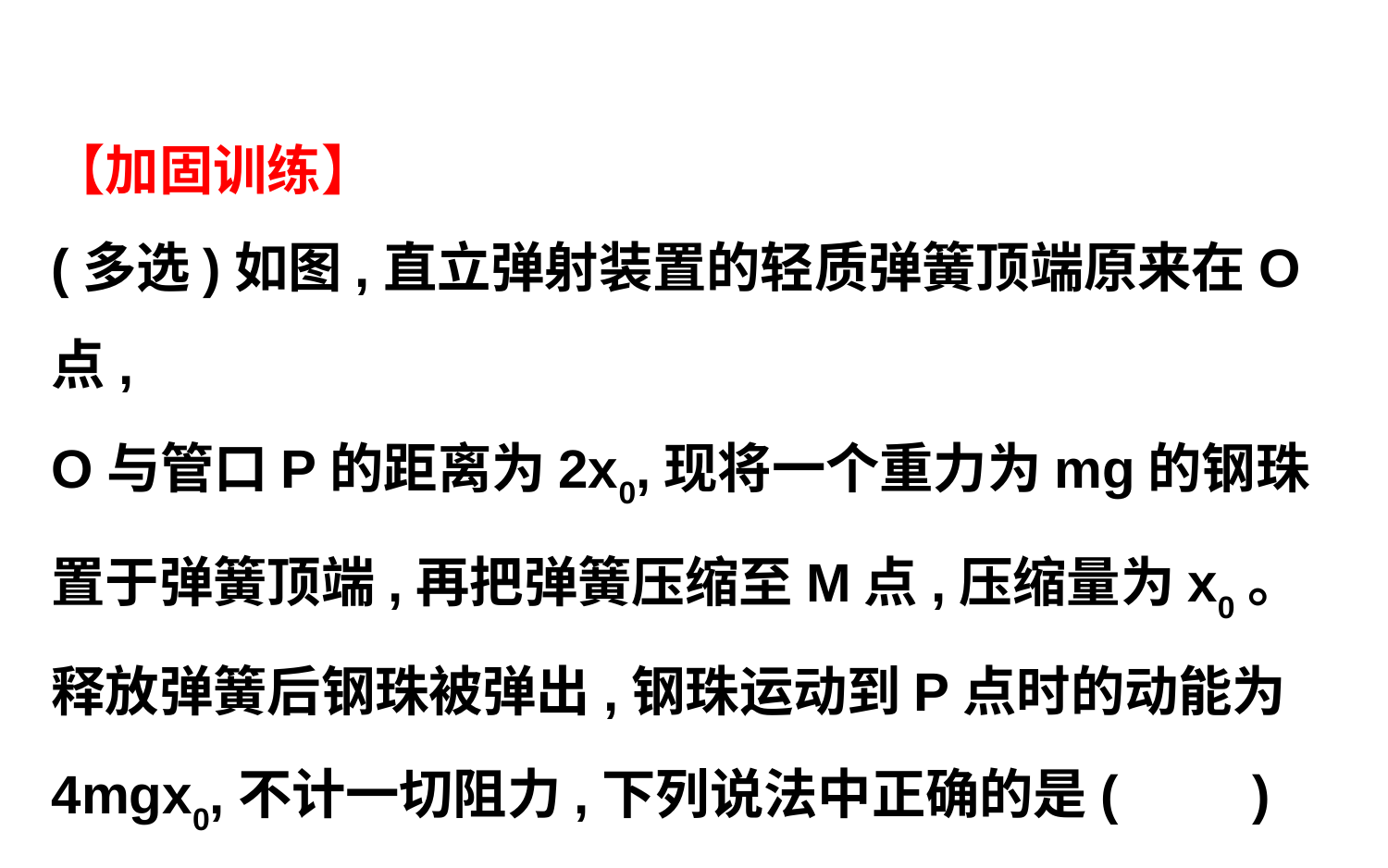

【加固训练】
(多选)如图,直立弹射装置的轻质弹簧顶端原来在O点,
O与管口P的距离为2x0,现将一个重力为mg的钢珠置于弹簧顶端,再把弹簧压缩至M点,压缩量为x0。释放弹簧后钢珠被弹出,钢珠运动到P点时的动能为4mgx0,不计一切阻力,下列说法中正确的是(　　)